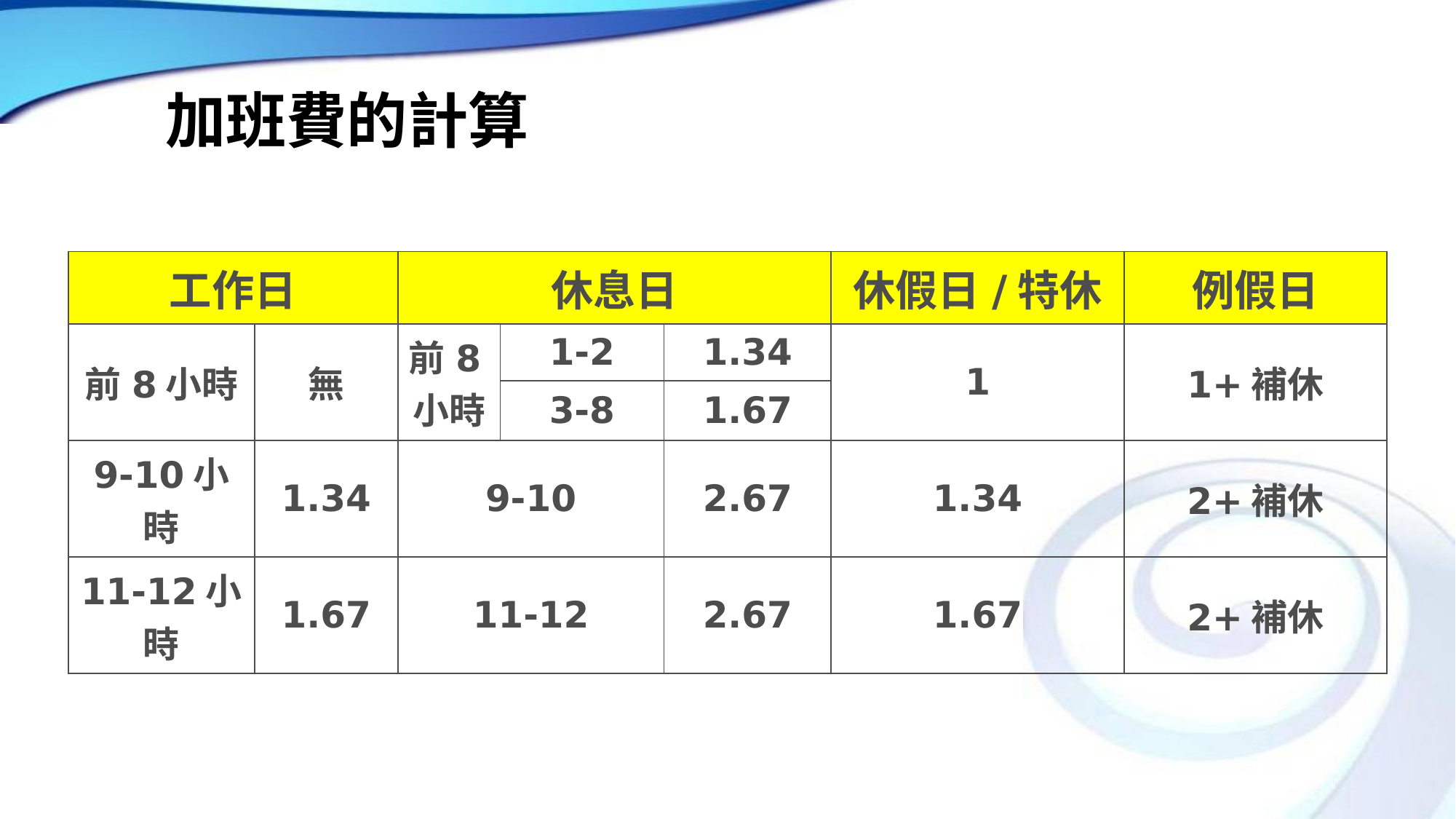

# 加班費的計算
| 工作日 |  | 休息日 |  |  | 休假日/特休 | 例假日 |
| --- | --- | --- | --- | --- | --- | --- |
| 前8小時 | 無 | 前8小時 | 1-2 | 1.34 | 1 | 1+補休 |
|  |  |  | 3-8 | 1.67 |  |  |
| 9-10小時 | 1.34 | 9-10 |  | 2.67 | 1.34 | 2+補休 |
| 11-12小時 | 1.67 | 11-12 |  | 2.67 | 1.67 | 2+補休 |